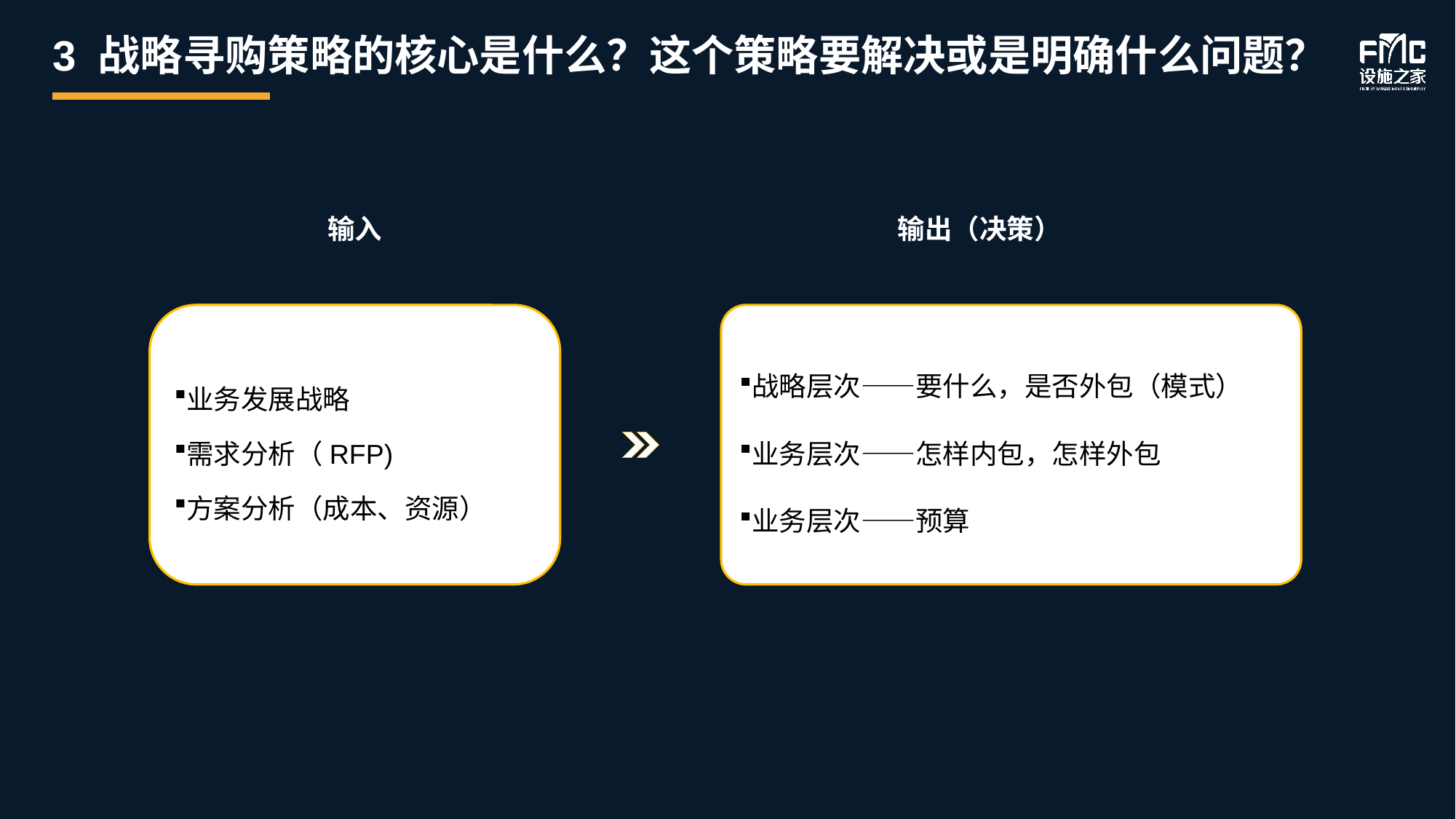

# 3 战略寻购策略的核心是什么？这个策略要解决或是明确什么问题？
输入
输出（决策）
业务发展战略
需求分析（RFP)
方案分析（成本、资源）
战略层次——要什么，是否外包（模式）
业务层次——怎样内包，怎样外包
业务层次——预算